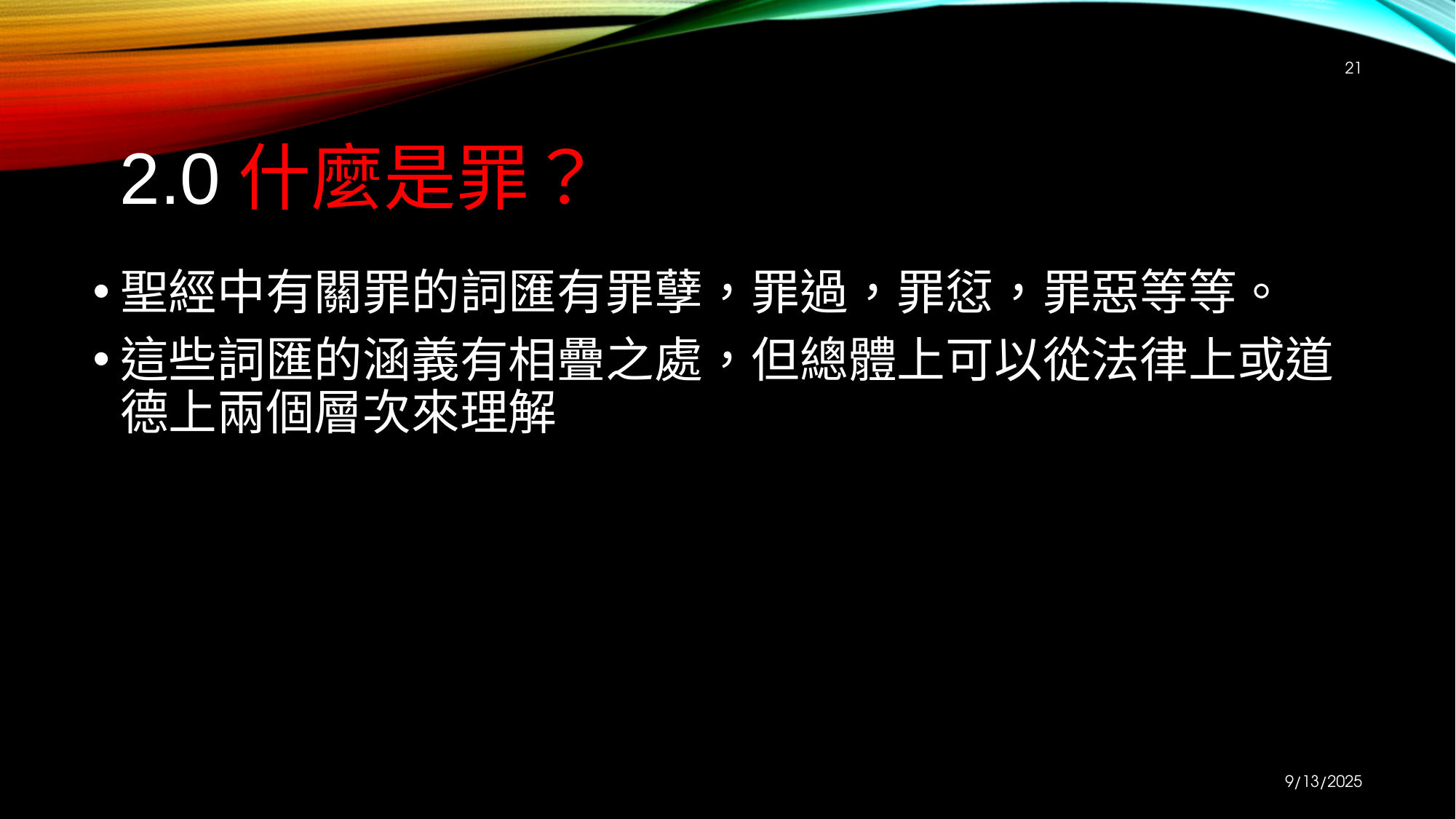

21
# 2.0什麼是罪？
聖經中有關罪的詞匯有罪孽，罪過，罪愆，罪惡等等。
這些詞匯的涵義有相疊之處，但總體上可以從法律上或道德上兩個層次來理解

9/13/2025